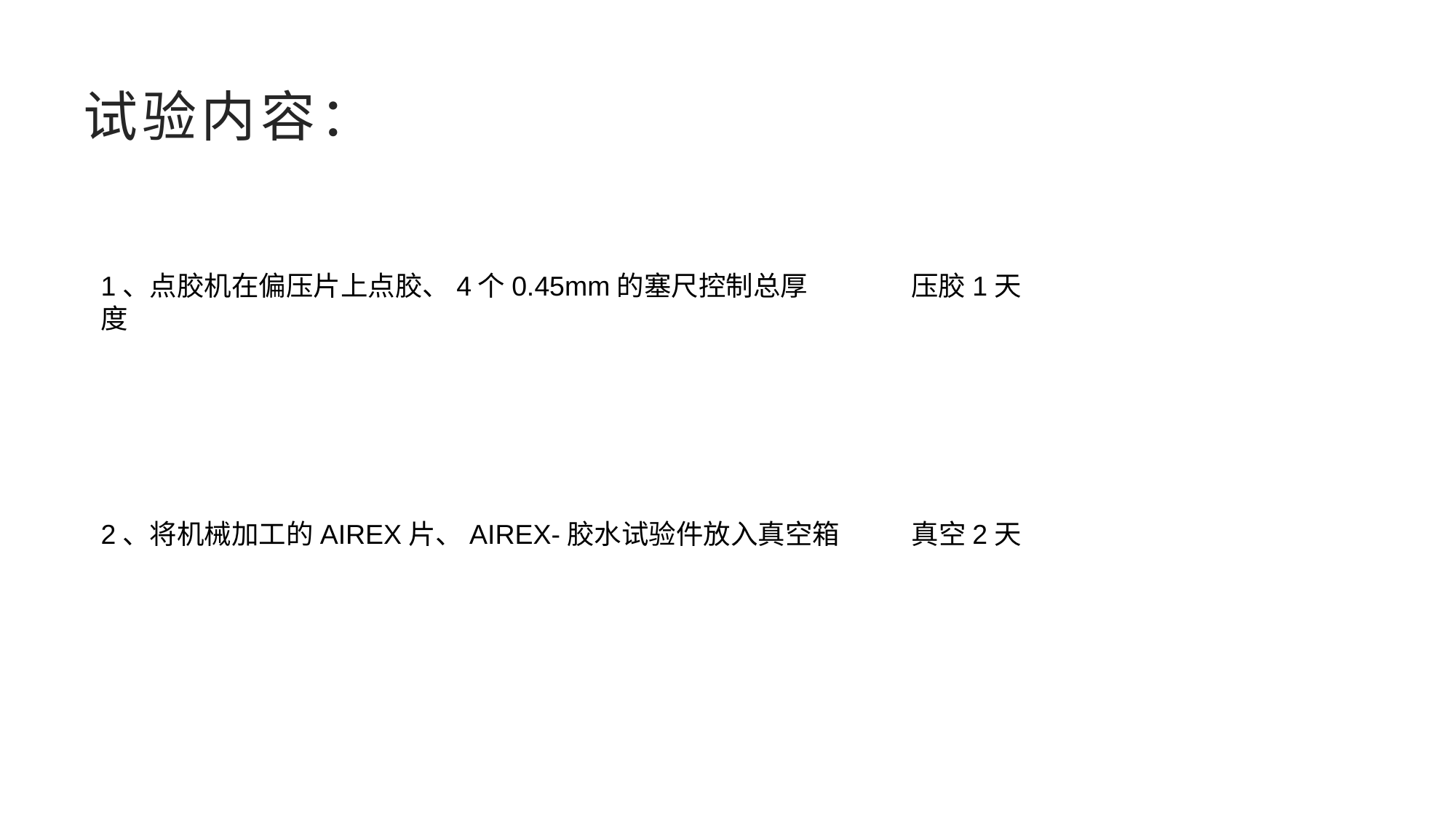

# 试验内容：
压胶1天
1、点胶机在偏压片上点胶、4个0.45mm的塞尺控制总厚度
2、将机械加工的AIREX片、AIREX-胶水试验件放入真空箱
真空2天